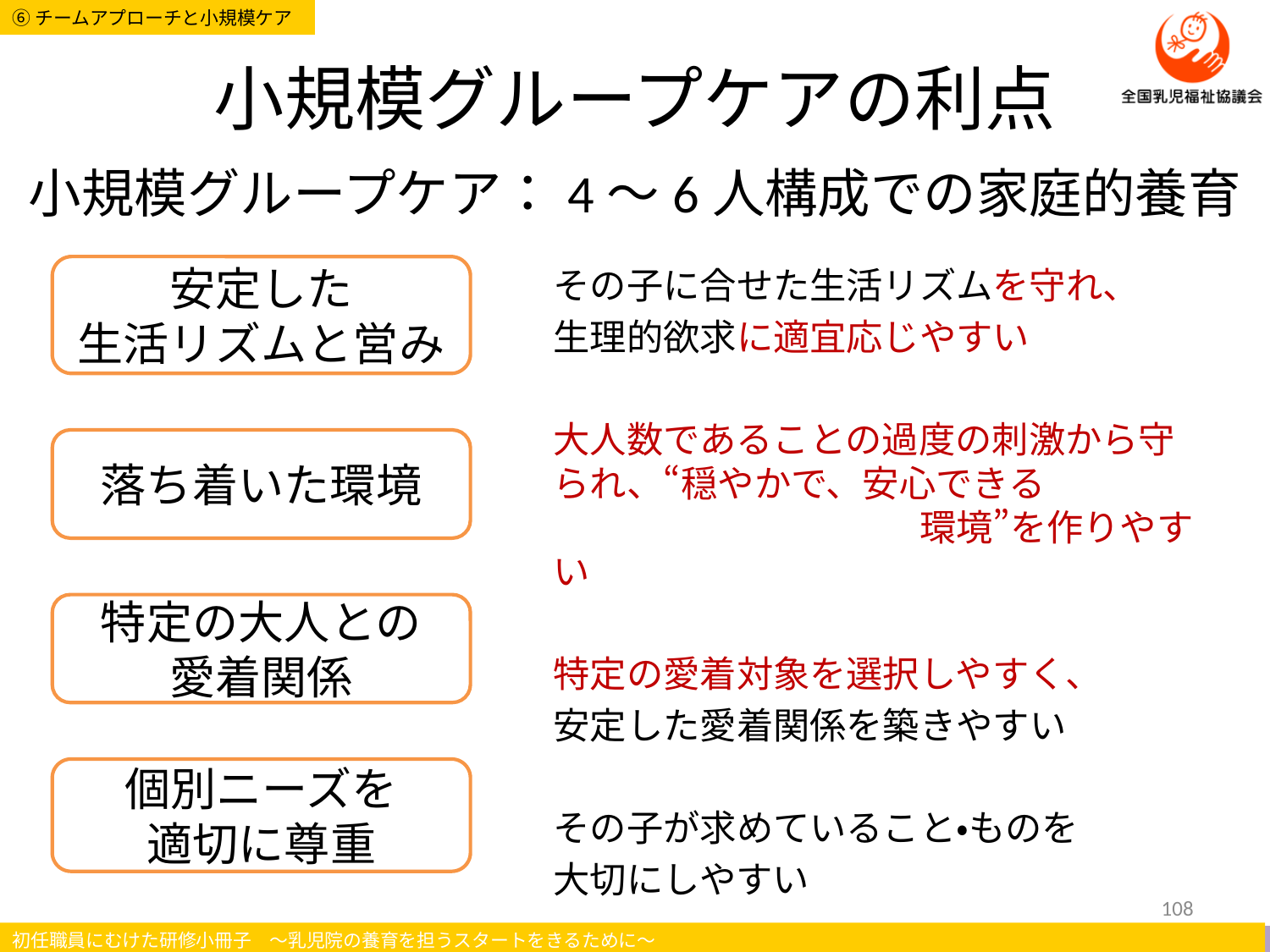

# 小規模グループケアの利点
小規模グループケア：4～6人構成での家庭的養育
安定した
生活リズムと営み
その子に合せた生活リズムを守れ、
生理的欲求に適宜応じやすい

大人数であることの過度の刺激から守られ、“穏やかで、安心できる　　　　　　　　　　　　　　環境”を作りやすい

特定の愛着対象を選択しやすく、
安定した愛着関係を築きやすい

その子が求めていること・ものを
大切にしやすい
落ち着いた環境
特定の大人との
愛着関係
個別ニーズを
適切に尊重
108